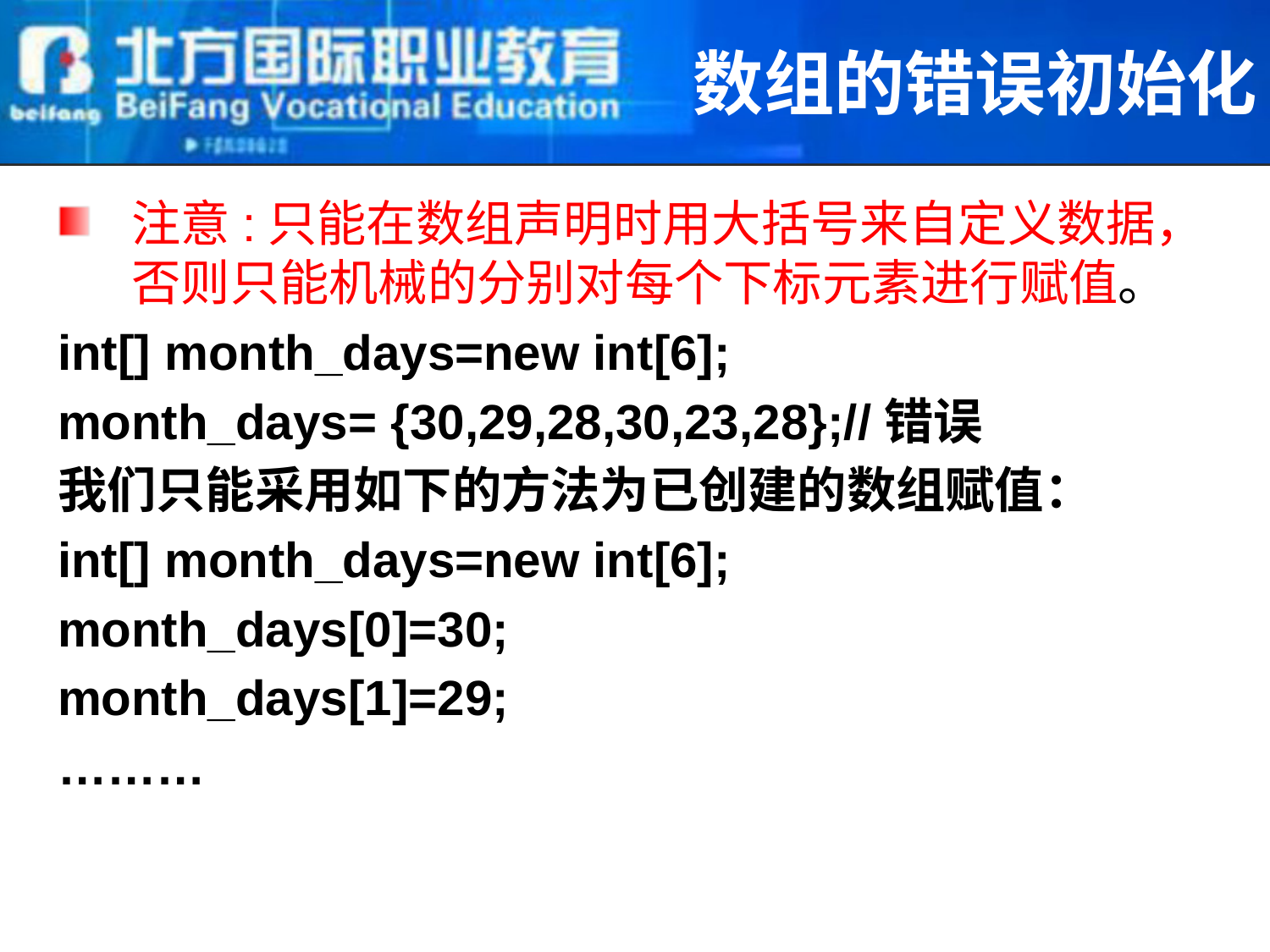

# 数组的错误初始化
注意:只能在数组声明时用大括号来自定义数据，否则只能机械的分别对每个下标元素进行赋值。
int[] month_days=new int[6];
month_days= {30,29,28,30,23,28};//错误
我们只能采用如下的方法为已创建的数组赋值：
int[] month_days=new int[6];
month_days[0]=30;
month_days[1]=29;
………